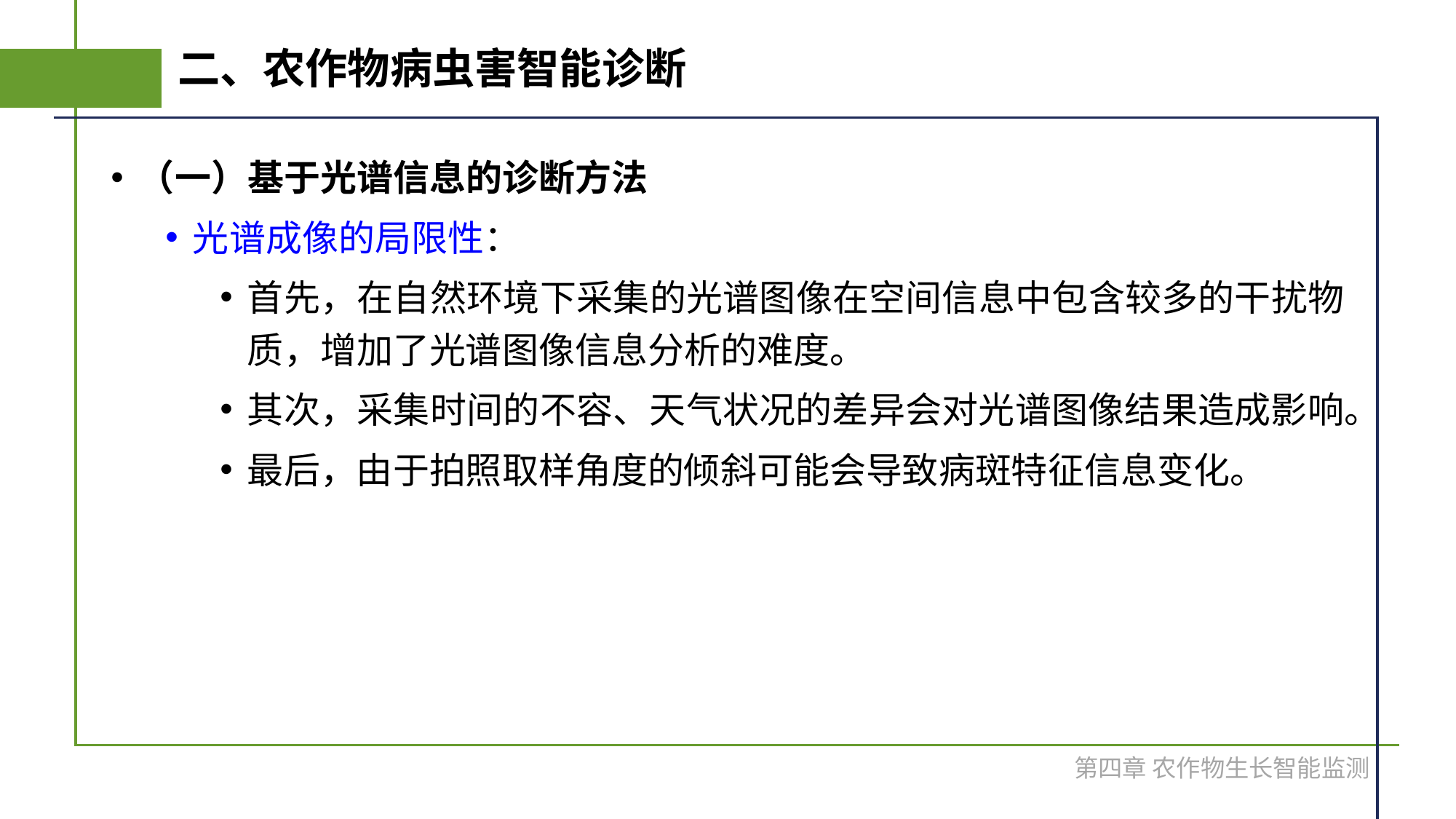

# 二、农作物病虫害智能诊断
（一）基于光谱信息的诊断方法
光谱成像的局限性：
首先，在自然环境下采集的光谱图像在空间信息中包含较多的干扰物质，增加了光谱图像信息分析的难度。
其次，采集时间的不容、天气状况的差异会对光谱图像结果造成影响。
最后，由于拍照取样角度的倾斜可能会导致病斑特征信息变化。
第四章 农作物生长智能监测